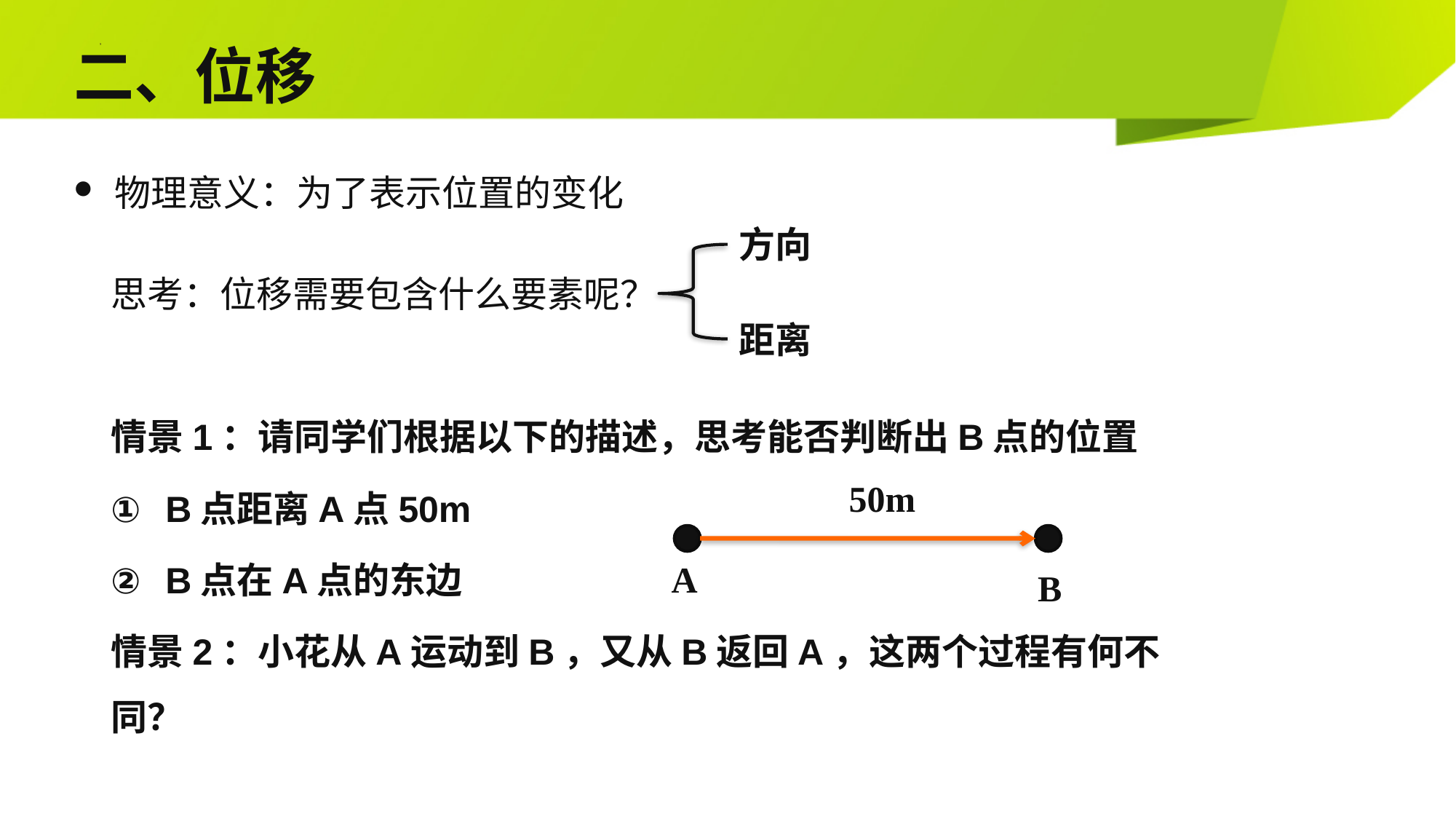

# 二、位移
物理意义：为了表示位置的变化

方向
思考：位移需要包含什么要素呢？

情景1：请同学们根据以下的描述，思考能否判断出B点的位置
B点距离A点50m
B点在A点的东边
情景2：小花从A运动到B，又从B返回A，这两个过程有何不同？

距离
50m

A

B